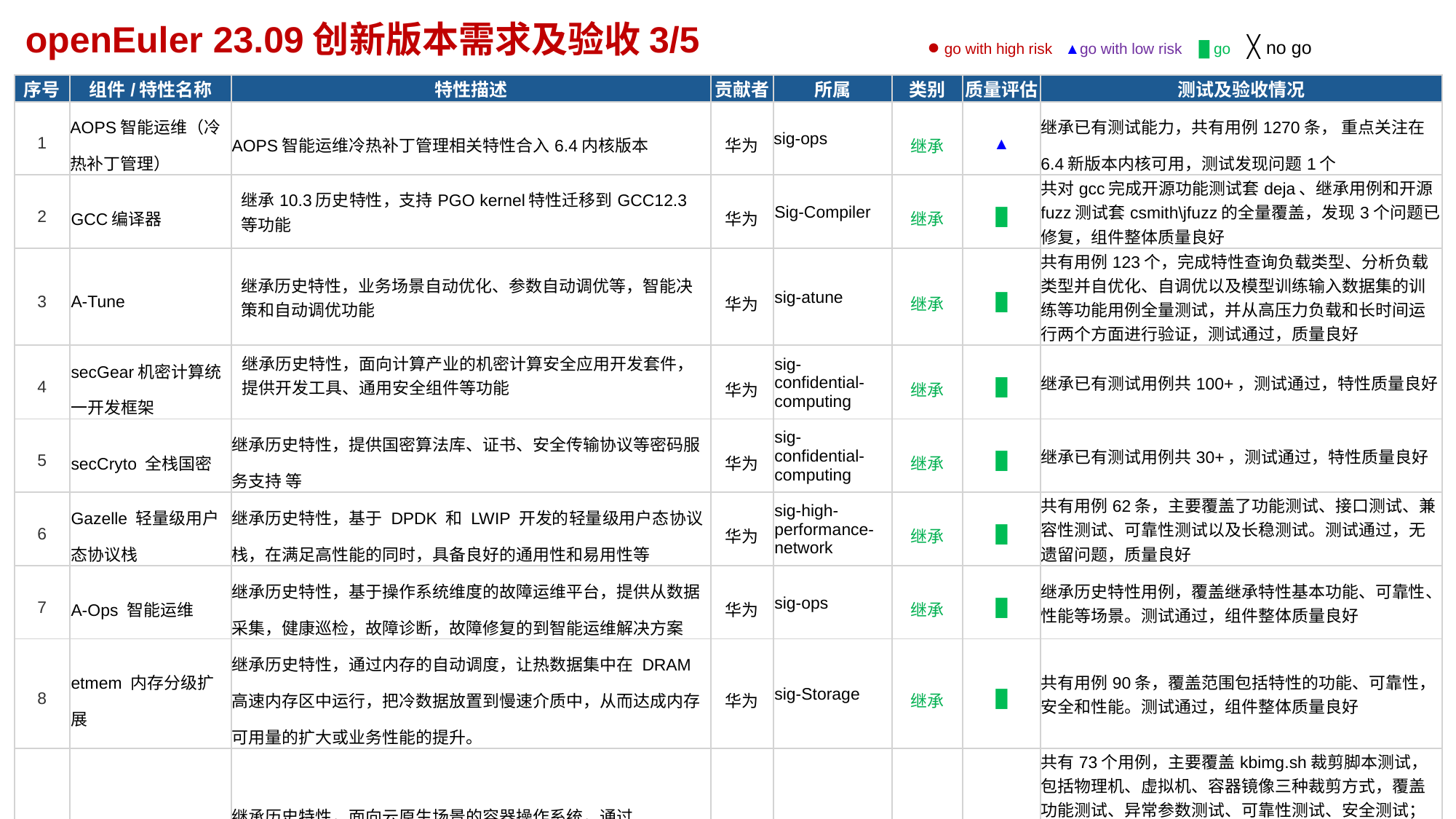

# openEuler 23.09创新版本需求及验收3/5
● go with high risk   ▲go with low risk    █ go    ╳ no go
| 序号 | 组件/特性名称 | 特性描述 | 贡献者 | 所属 | 类别 | 质量评估 | 测试及验收情况 |
| --- | --- | --- | --- | --- | --- | --- | --- |
| 1 | AOPS智能运维（冷热补丁管理） | AOPS智能运维冷热补丁管理相关特性合入6.4内核版本 | 华为 | sig-ops | 继承 | ▲ | 继承已有测试能力，共有用例1270条， 重点关注在6.4新版本内核可用，测试发现问题1个 |
| 2 | GCC编译器 | 继承10.3历史特性，支持PGO kernel特性迁移到GCC12.3等功能 | 华为 | Sig-Compiler | 继承 | █ | 共对gcc完成开源功能测试套deja、继承用例和开源fuzz测试套csmith\jfuzz的全量覆盖，发现3个问题已修复，组件整体质量良好 |
| 3 | A-Tune | 继承历史特性，业务场景自动优化、参数自动调优等，智能决策和自动调优功能 | 华为 | sig-atune | 继承 | █ | 共有用例123个，完成特性查询负载类型、分析负载类型并自优化、自调优以及模型训练输入数据集的训练等功能用例全量测试，并从高压力负载和长时间运行两个方面进行验证，测试通过，质量良好 |
| 4 | secGear机密计算统一开发框架 | 继承历史特性，面向计算产业的机密计算安全应用开发套件，提供开发工具、通用安全组件等功能 | 华为 | sig-confidential-computing | 继承 | █ | 继承已有测试用例共100+，测试通过，特性质量良好 |
| 5 | secCryto 全栈国密 | 继承历史特性，提供国密算法库、证书、安全传输协议等密码服务支持 等 | 华为 | sig-confidential-computing | 继承 | █ | 继承已有测试用例共30+，测试通过，特性质量良好 |
| 6 | Gazelle 轻量级用户态协议栈 | 继承历史特性，基于 DPDK 和 LWIP 开发的轻量级用户态协议栈，在满足高性能的同时，具备良好的通用性和易用性等 | 华为 | sig-high-performance-network | 继承 | █ | 共有用例62条，主要覆盖了功能测试、接口测试、兼容性测试、可靠性测试以及长稳测试。测试通过，无遗留问题，质量良好 |
| 7 | A-Ops 智能运维 | 继承历史特性，基于操作系统维度的故障运维平台，提供从数据采集，健康巡检，故障诊断，故障修复的到智能运维解决方案 | 华为 | sig-ops | 继承 | █ | 继承历史特性用例，覆盖继承特性基本功能、可靠性、性能等场景。测试通过，组件整体质量良好 |
| 8 | etmem 内存分级扩展 | 继承历史特性，通过内存的自动调度，让热数据集中在 DRAM 高速内存区中运行，把冷数据放置到慢速介质中，从而达成内存可用量的扩大或业务性能的提升。 | 华为 | sig-Storage | 继承 | █ | 共有用例90条，覆盖范围包括特性的功能、可靠性，安全和性能。测试通过，组件整体质量良好 |
| 9 | KubeOS 容器操作系统 | 继承历史特性，面向云原生场景的容器操作系统，通过 Kubernetes 统一纳管容器和节点 OS，提供 API 运维化、原子化、轻量安全的云原生场景下集群 OS 的运维方案。 | 华为 | sig-CloudNative | 继承 | █ | 共有73个用例，主要覆盖kbimg.sh裁剪脚本测试，包括物理机、虚拟机、容器镜像三种裁剪方式，覆盖功能测试、异常参数测试、可靠性测试、安全测试；os-agent升级测试，覆盖功能测试、异常配置测试，包括X86和ARM的虚拟机、物理机升级回退，包括disk方式和docker镜像方式的升级回退，包括http协议、https协议单/双向认证，包括跨内核版本升级回退。测试通过，特性质量良好 |
伙伴特性贡献总结
竞争力特性总结